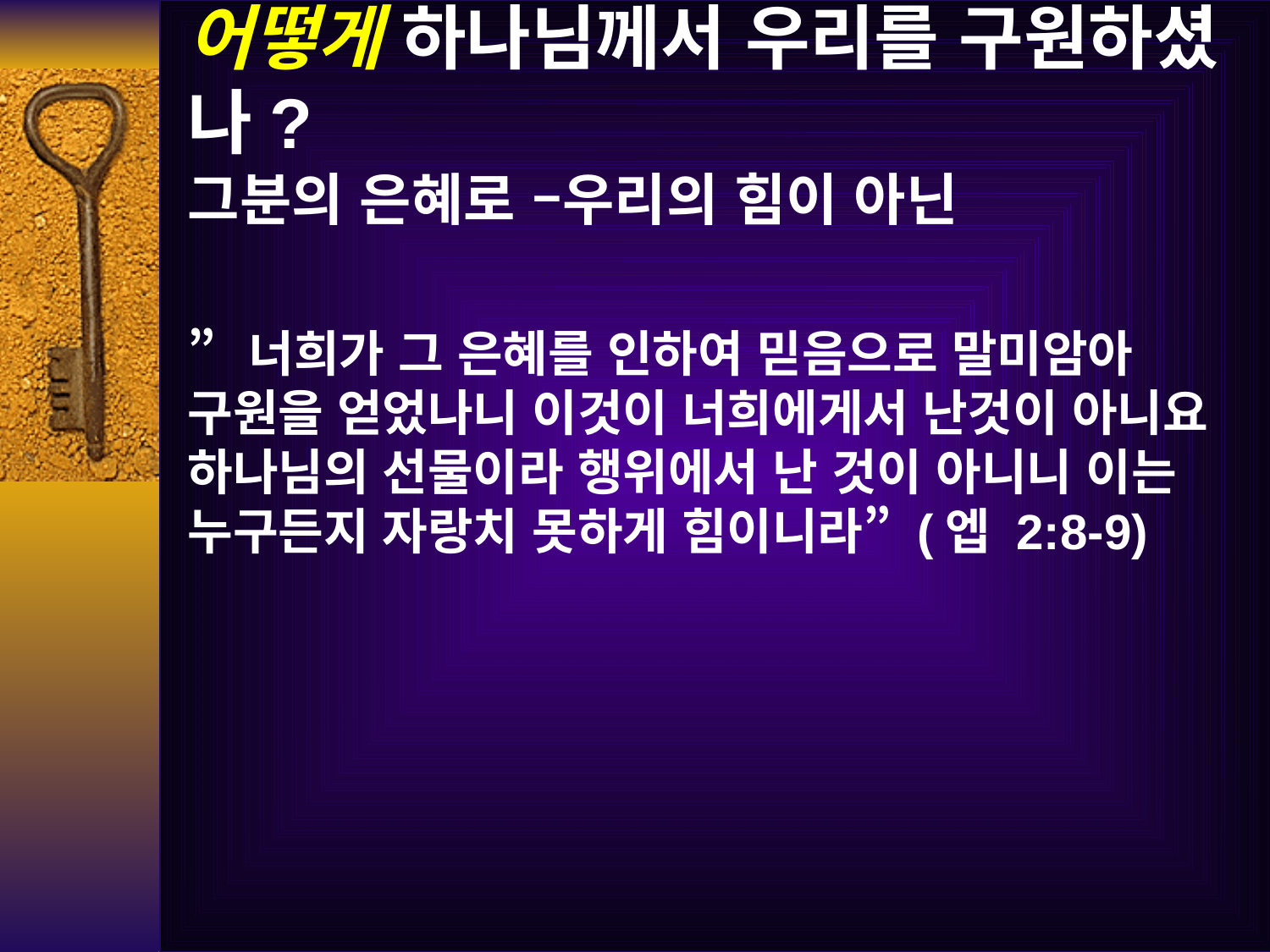

# 어떻게 하나님께서 우리를 구원하셨나?
그분의 은혜로 –우리의 힘이 아닌
”너희가 그 은혜를 인하여 믿음으로 말미암아 구원을 얻었나니 이것이 너희에게서 난것이 아니요 하나님의 선물이라 행위에서 난 것이 아니니 이는 누구든지 자랑치 못하게 힘이니라” (엡 2:8-9)